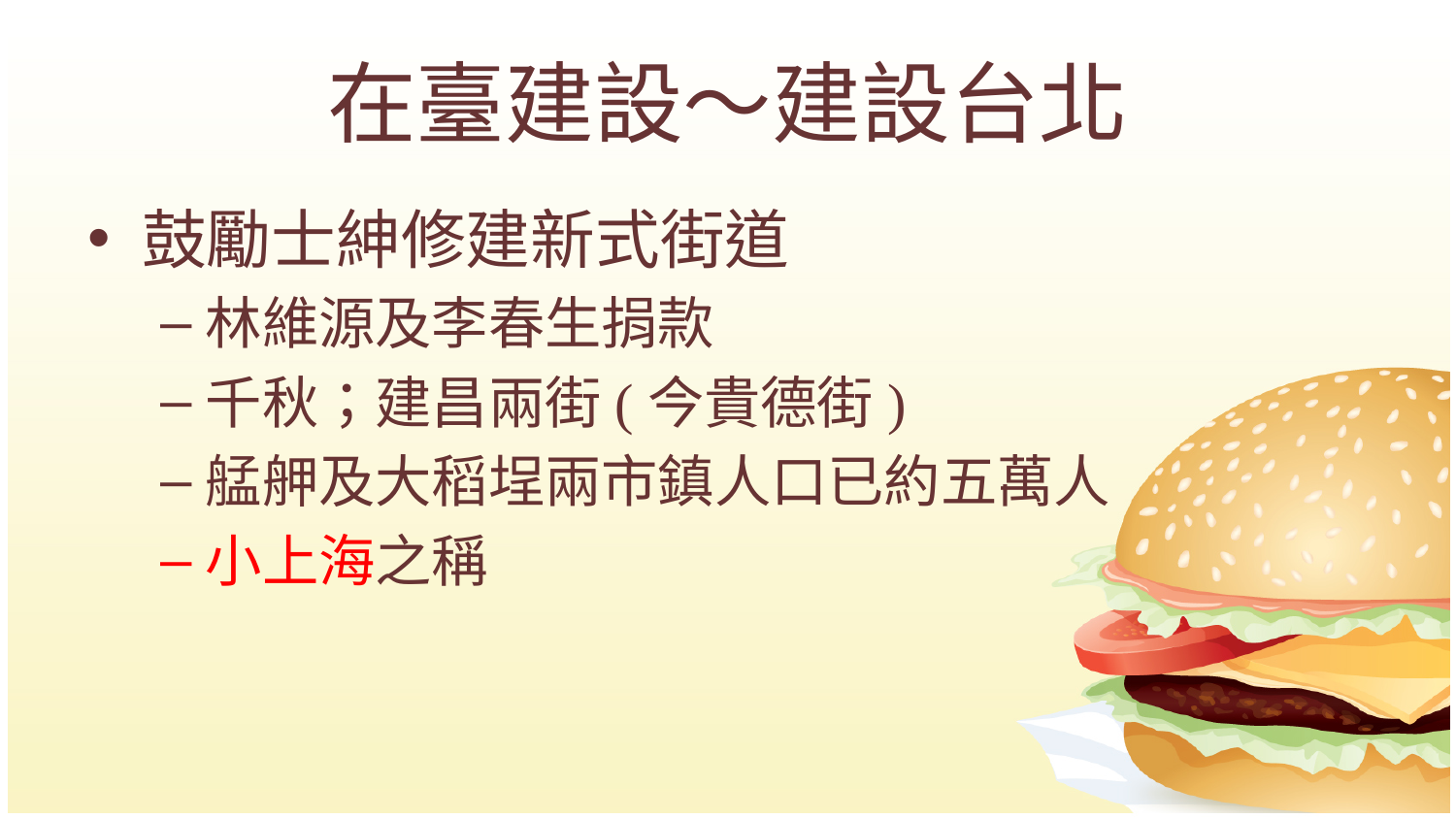

# 在臺建設～建設台北
鼓勵士紳修建新式街道
林維源及李春生捐款
千秋；建昌兩街(今貴德街)
艋舺及大稻埕兩市鎮人口已約五萬人
小上海之稱